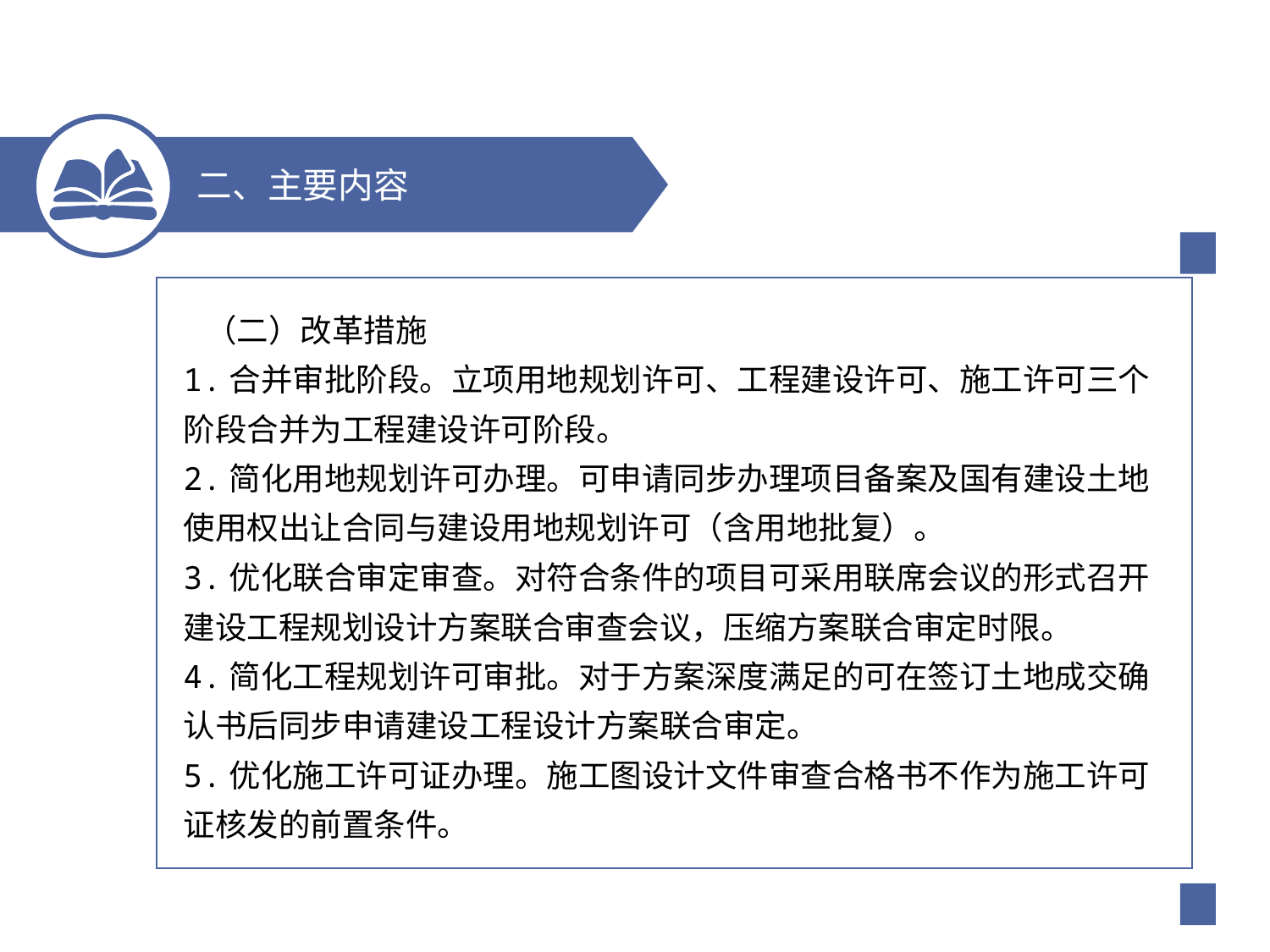

二、主要内容

  （二）改革措施
1.合并审批阶段。立项用地规划许可、工程建设许可、施工许可三个阶段合并为工程建设许可阶段。
2.简化用地规划许可办理。可申请同步办理项目备案及国有建设土地使用权出让合同与建设用地规划许可（含用地批复）。
3.优化联合审定审查。对符合条件的项目可采用联席会议的形式召开建设工程规划设计方案联合审查会议，压缩方案联合审定时限。
4.简化工程规划许可审批。对于方案深度满足的可在签订土地成交确认书后同步申请建设工程设计方案联合审定。
5.优化施工许可证办理。施工图设计文件审查合格书不作为施工许可证核发的前置条件。